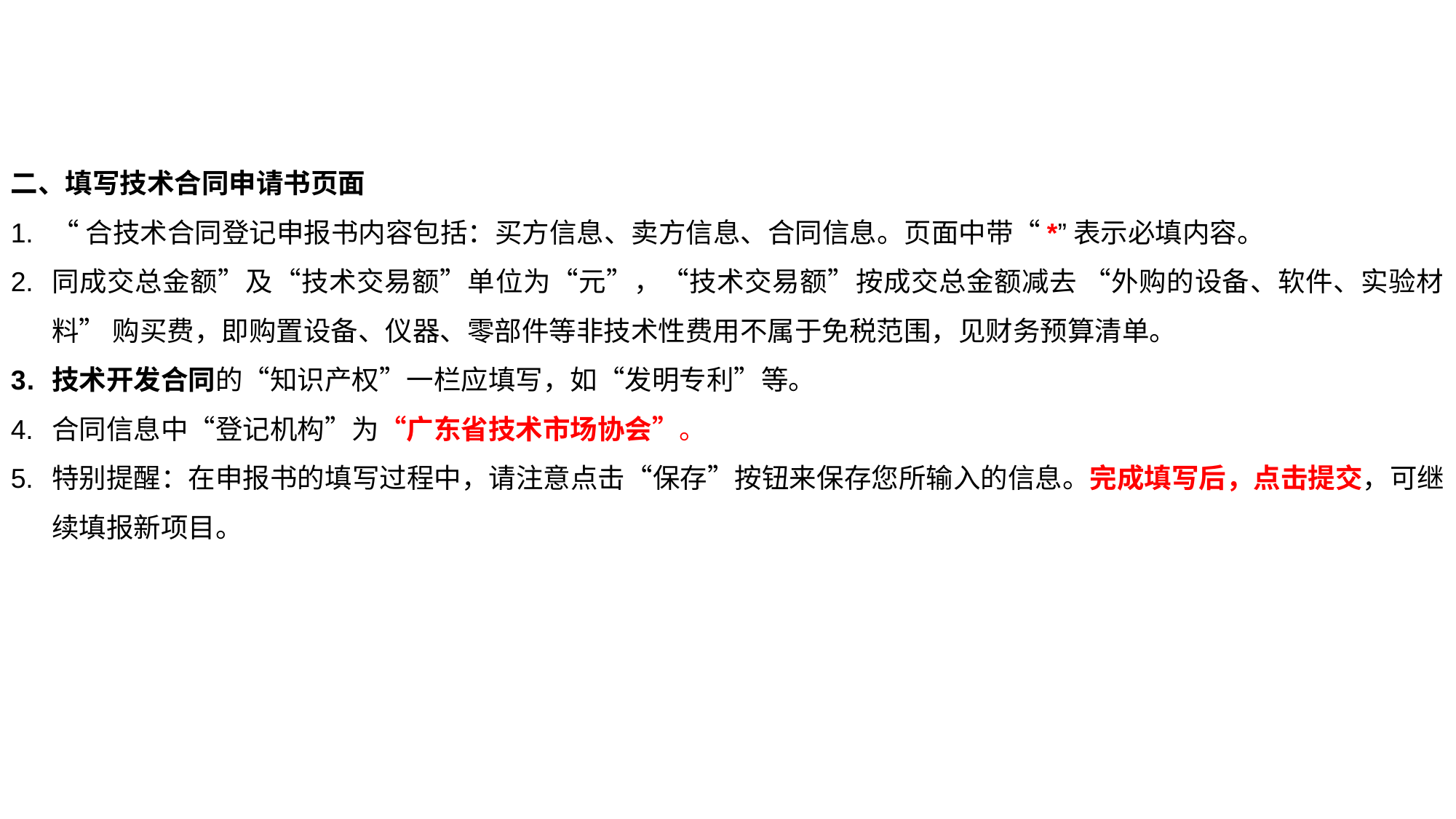

二、填写技术合同申请书页面
“合技术合同登记申报书内容包括：买方信息、卖方信息、合同信息。页面中带“*”表示必填内容。
同成交总金额”及“技术交易额”单位为“元”，“技术交易额”按成交总金额减去 “外购的设备、软件、实验材料” 购买费，即购置设备、仪器、零部件等非技术性费用不属于免税范围，见财务预算清单。
技术开发合同的“知识产权”一栏应填写，如“发明专利”等。
合同信息中“登记机构”为“广东省技术市场协会”。
特别提醒：在申报书的填写过程中，请注意点击“保存”按钮来保存您所输入的信息。完成填写后，点击提交，可继续填报新项目。